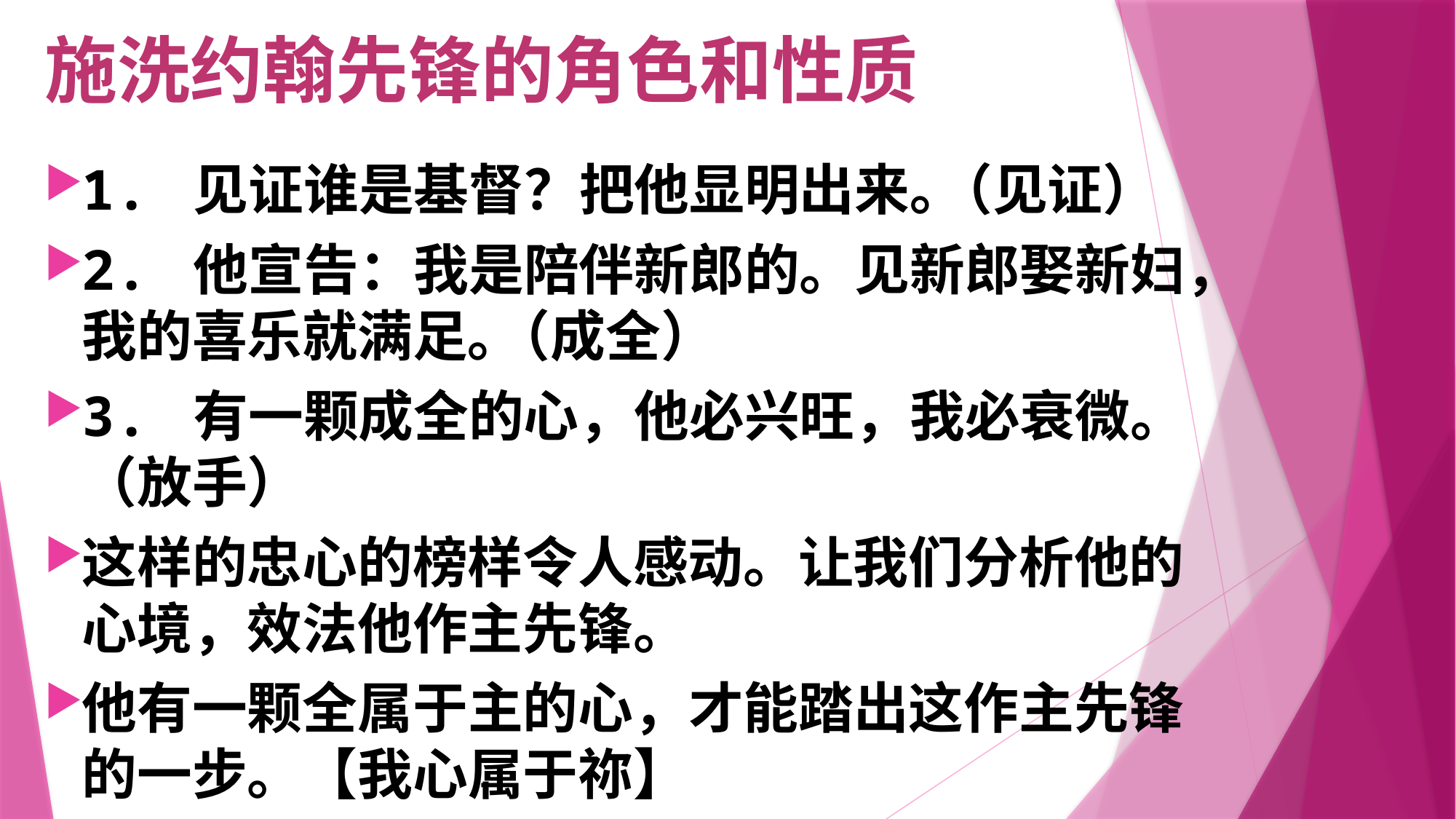

# 施洗约翰先锋的角色和性质
1. 见证谁是基督？把他显明出来｡（见证）
2. 他宣告：我是陪伴新郎的。见新郎娶新妇，我的喜乐就满足｡（成全）
3. 有一颗成全的心，他必兴旺，我必衰微。（放手）
这样的忠心的榜样令人感动。让我们分析他的心境，效法他作主先锋。
他有一颗全属于主的心，才能踏出这作主先锋的一步。【我心属于祢】